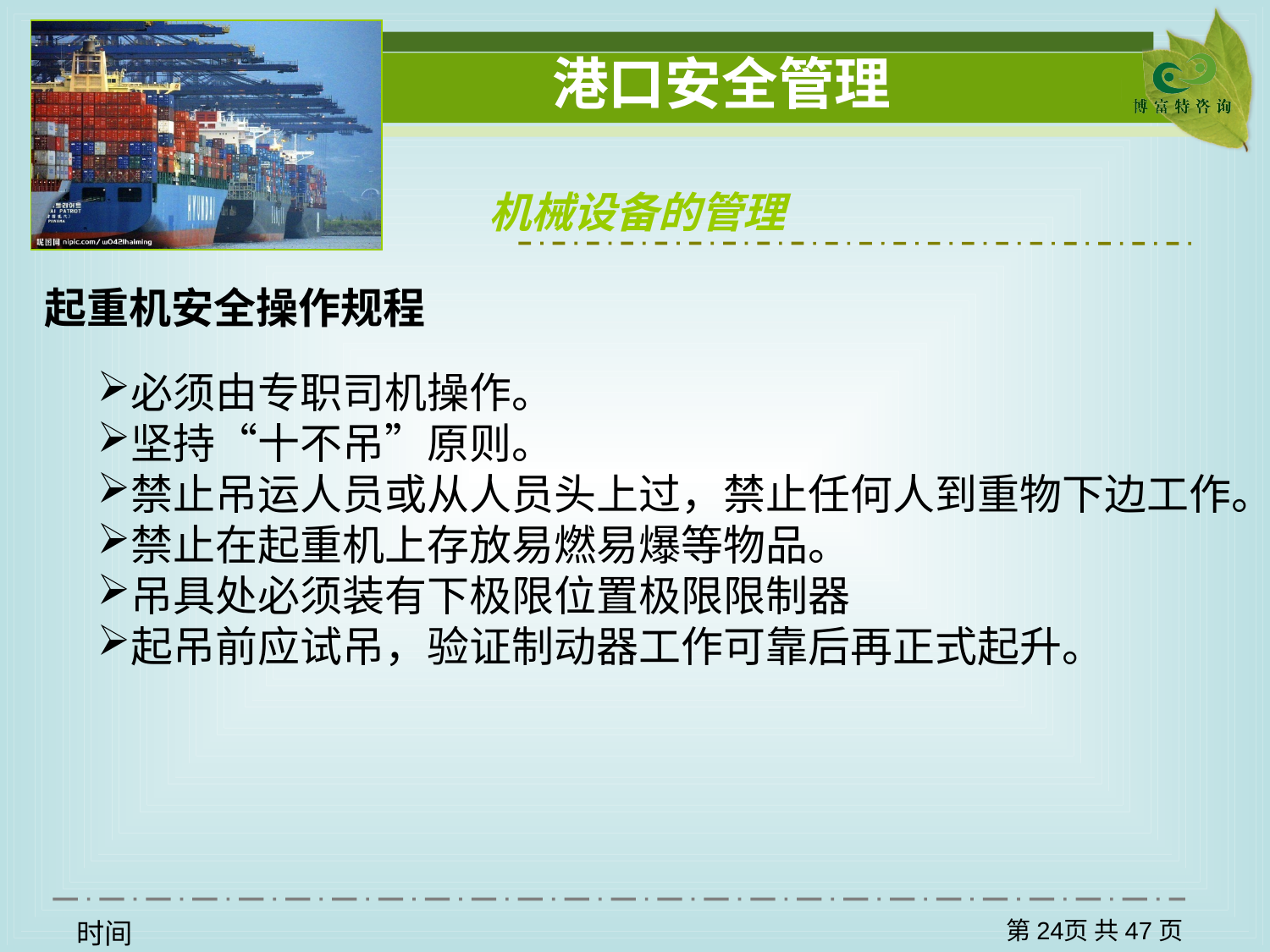

机械设备的管理

起重机安全操作规程
必须由专职司机操作。
坚持“十不吊”原则。
禁止吊运人员或从人员头上过，禁止任何人到重物下边工作。
禁止在起重机上存放易燃易爆等物品。
吊具处必须装有下极限位置极限限制器
起吊前应试吊，验证制动器工作可靠后再正式起升。

第24页 共47页
时间